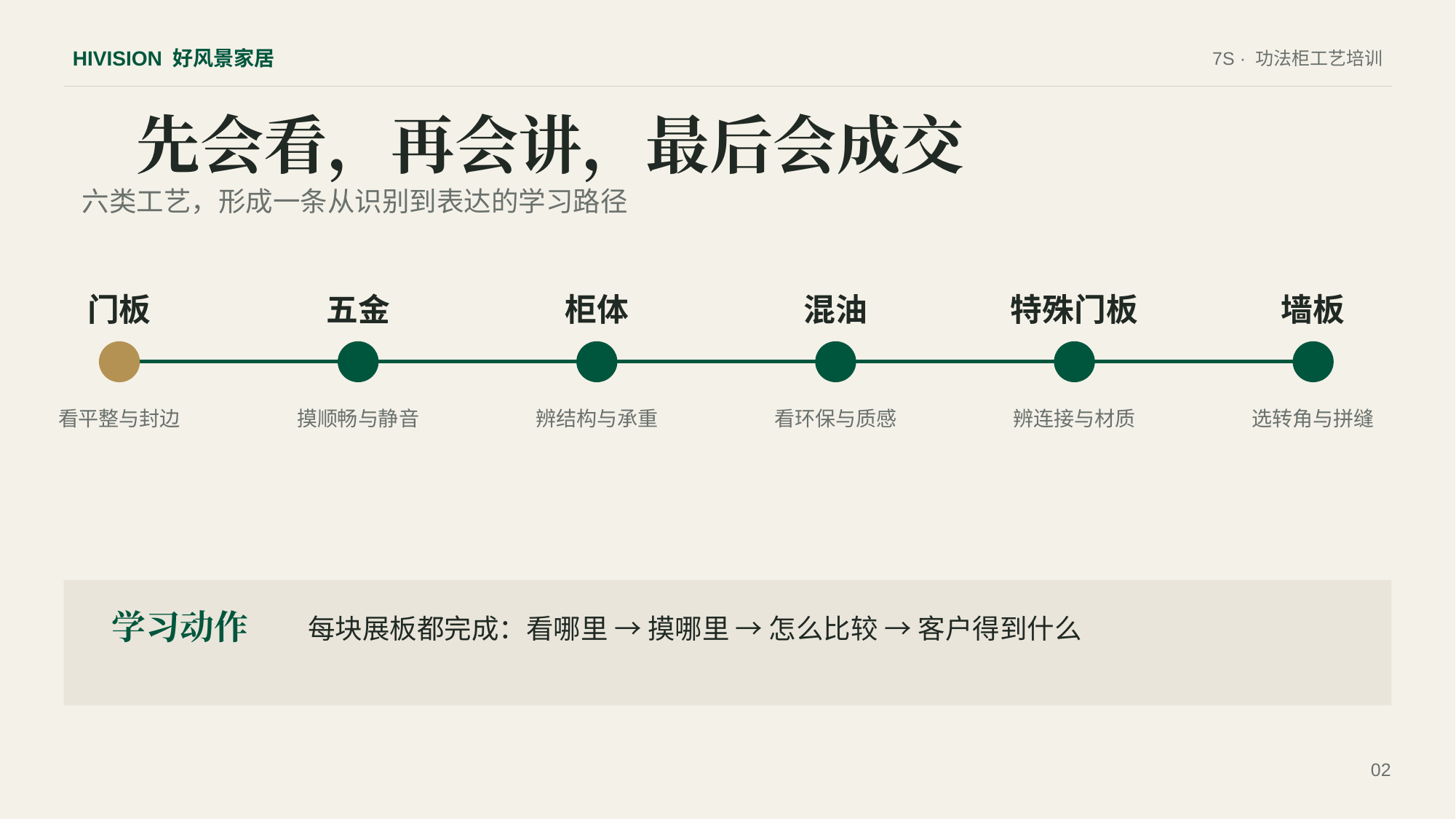

HIVISION 好风景家居
7S · 功法柜工艺培训

先会看，再会讲，最后会成交
六类工艺，形成一条从识别到表达的学习路径
门板
五金
柜体
混油
特殊门板
墙板

看平整与封边
摸顺畅与静音
辨结构与承重
看环保与质感
辨连接与材质
选转角与拼缝

学习动作
每块展板都完成：看哪里 → 摸哪里 → 怎么比较 → 客户得到什么
02